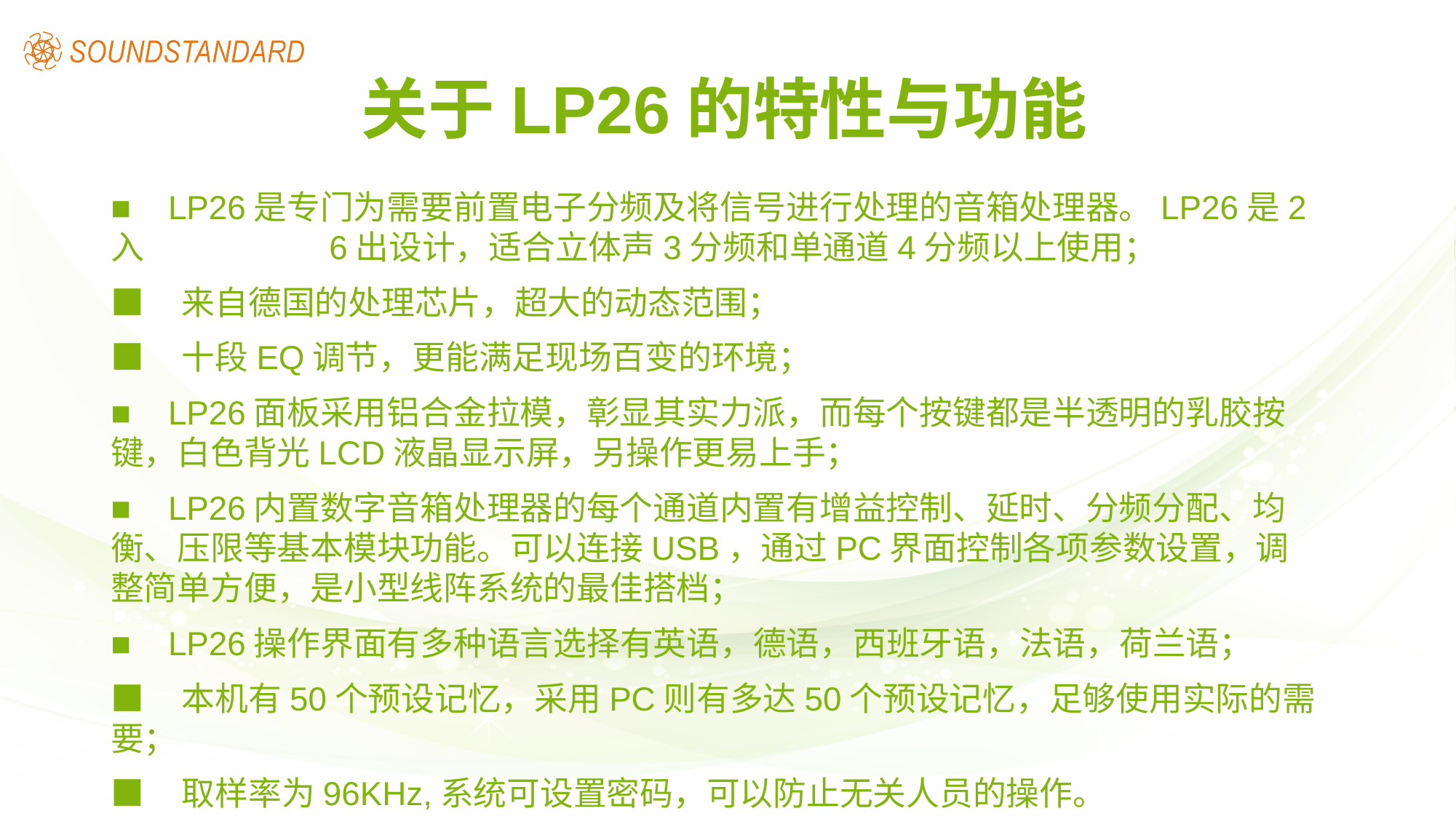

关于LP26的特性与功能

■    LP26是专门为需要前置电子分频及将信号进行处理的音箱处理器。LP26是2入                     	6出设计，适合立体声3分频和单通道4分频以上使用；
■    来自德国的处理芯片，超大的动态范围；
■    十段EQ调节，更能满足现场百变的环境；
■    LP26面板采用铝合金拉模，彰显其实力派，而每个按键都是半透明的乳胶按	键，白色背光LCD液晶显示屏，另操作更易上手；
■    LP26内置数字音箱处理器的每个通道内置有增益控制、延时、分频分配、均	衡、压限等基本模块功能。可以连接USB，通过PC界面控制各项参数设置，调	整简单方便，是小型线阵系统的最佳搭档；
■    LP26操作界面有多种语言选择有英语，德语，西班牙语，法语，荷兰语；
■    本机有50个预设记忆，采用PC则有多达50个预设记忆，足够使用实际的需要；
■    取样率为96KHz,系统可设置密码，可以防止无关人员的操作。